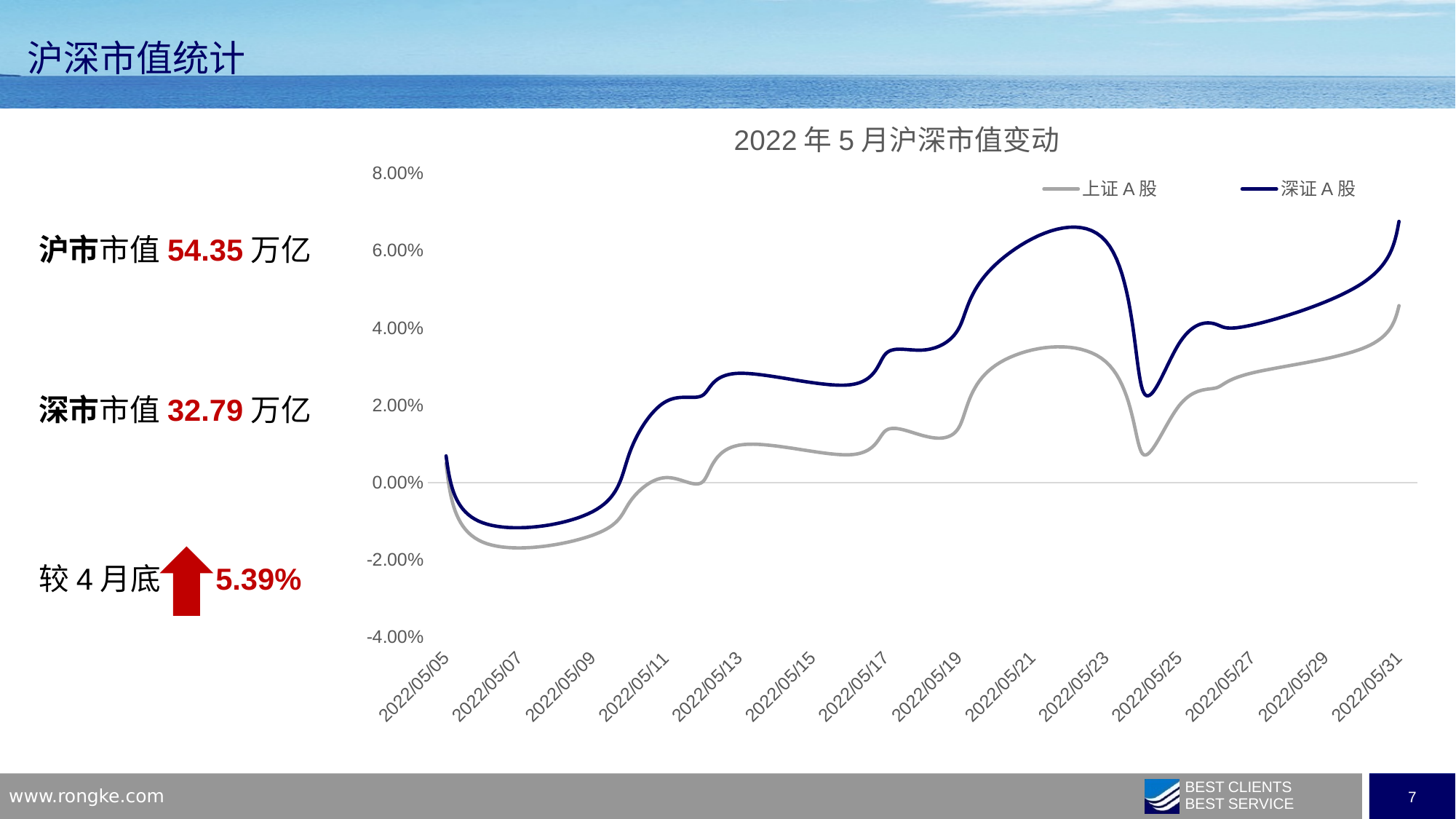

沪深市值统计

### Chart: 2022年5月沪深市值变动

| Category | 上证A股 | 深证A股 |
|---|---|---|
| 44686 | 0.005 | 0.0069 |
| 44687 | -0.0154 | -0.0104 |
| 44690 | -0.0136 | -0.0075 |
| 44691 | -0.0052 | 0.0075 |
| 44692 | 0.0013 | 0.021 |
| 44693 | 0.0002 | 0.0226 |
| 44694 | 0.0097 | 0.0283 |
| 44697 | 0.0072 | 0.0253 |
| 44698 | 0.0135 | 0.0334 |
| 44699 | 0.0122 | 0.0343 |
| 44700 | 0.0144 | 0.0401 |
| 44701 | 0.0304 | 0.0565 |
| 44704 | 0.0313 | 0.0625 |
| 44705 | 0.0075 | 0.0241 |
| 44706 | 0.0199 | 0.036 |
| 44707 | 0.0245 | 0.041 |
| 44708 | 0.0284 | 0.0408 |
| 44711 | 0.0347 | 0.0516 |
| 44712 | 0.0458 | 0.0676 |
沪市市值54.35万亿
深市市值32.79万亿

较4月底       5.39%